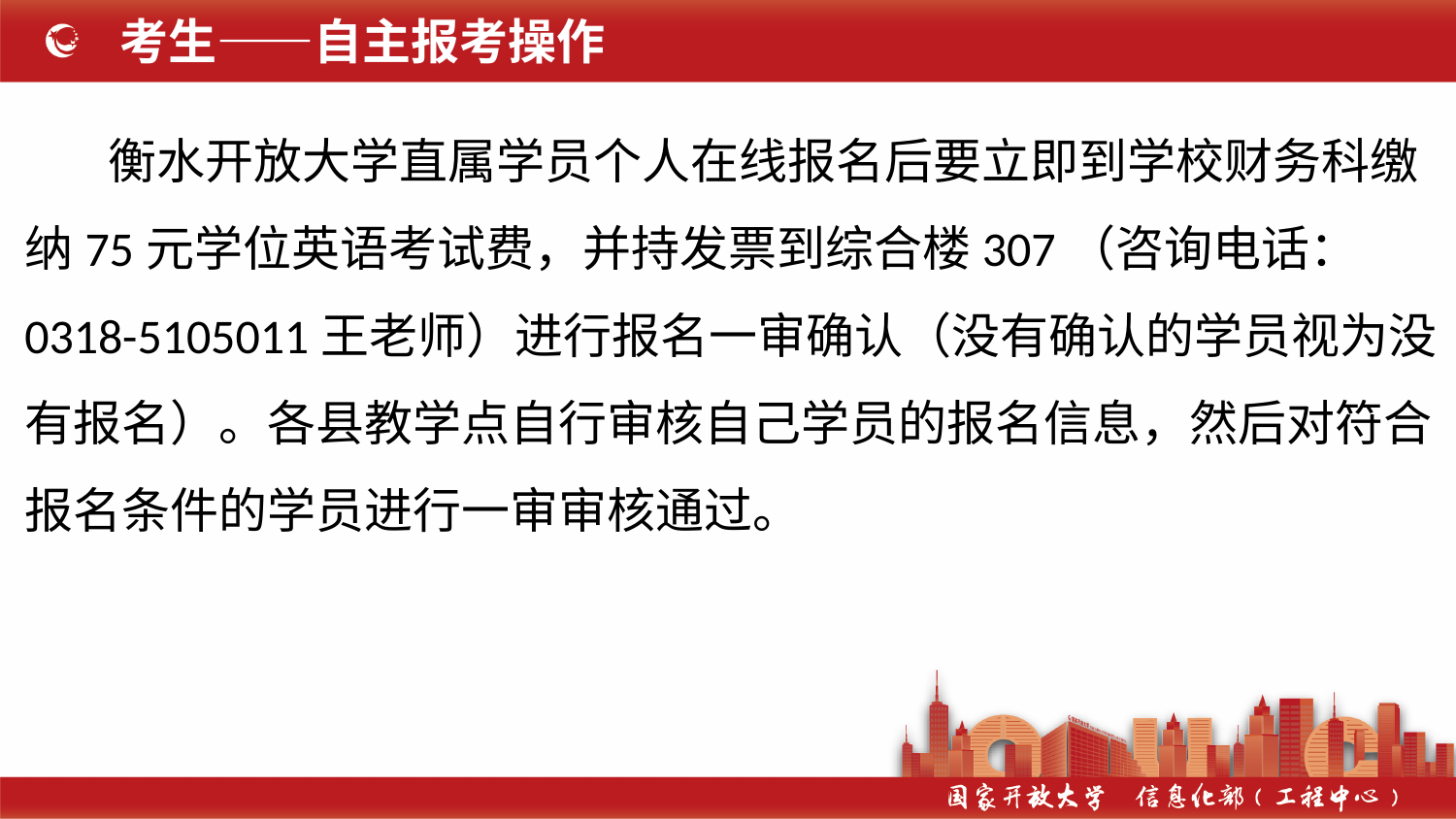

# 考生——自主报考操作
         衡水开放大学直属学员个人在线报名后要立即到学校财务科缴纳75元学位英语考试费，并持发票到综合楼307（咨询电话：0318-5105011王老师）进行报名一审确认（没有确认的学员视为没有报名）。各县教学点自行审核自己学员的报名信息，然后对符合报名条件的学员进行一审审核通过。